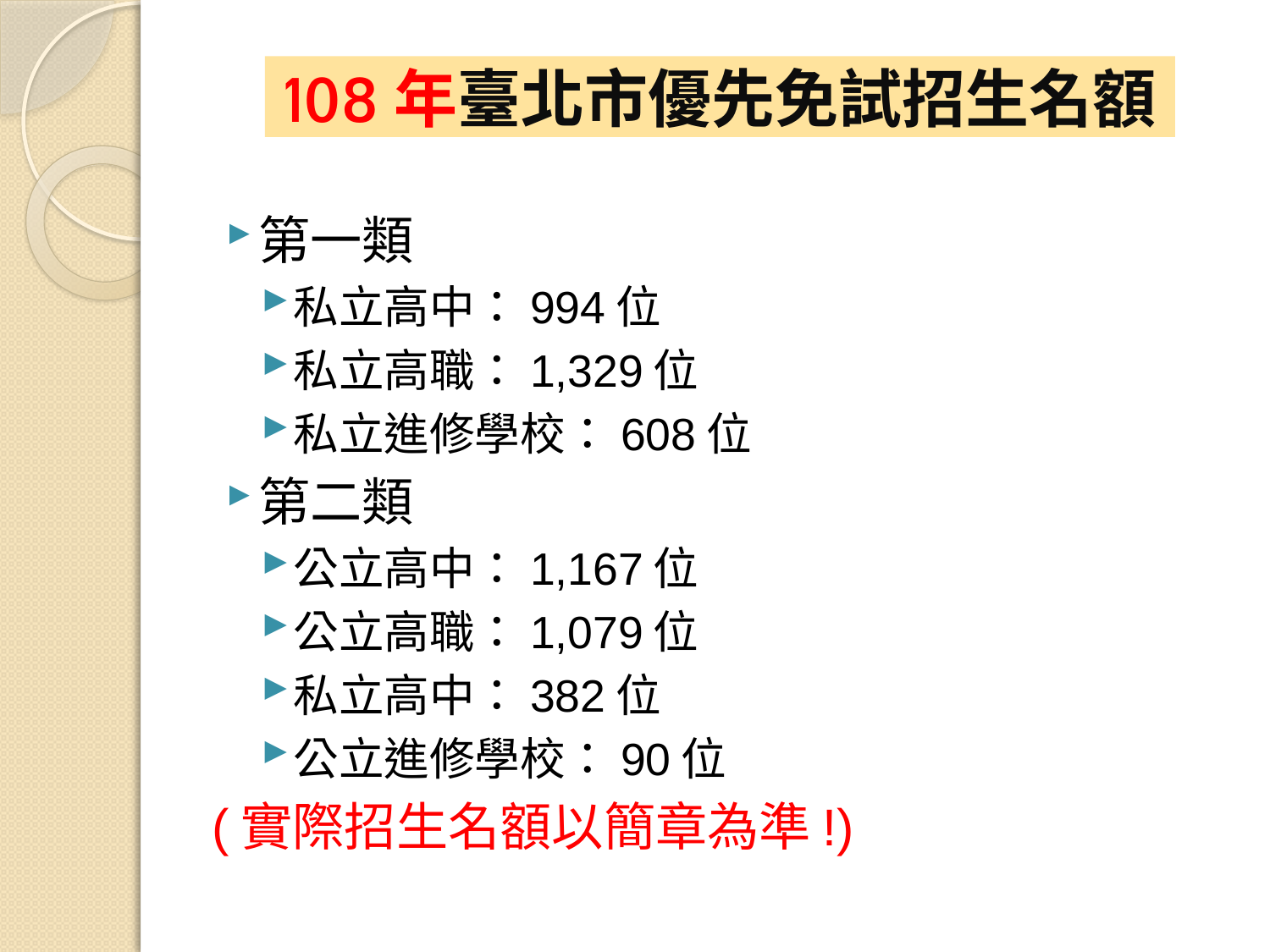

# 108年臺北市優先免試招生名額
第一類
私立高中：994位
私立高職：1,329位
私立進修學校：608位
第二類
公立高中：1,167位
公立高職：1,079位
私立高中：382位
公立進修學校：90位
(實際招生名額以簡章為準!)